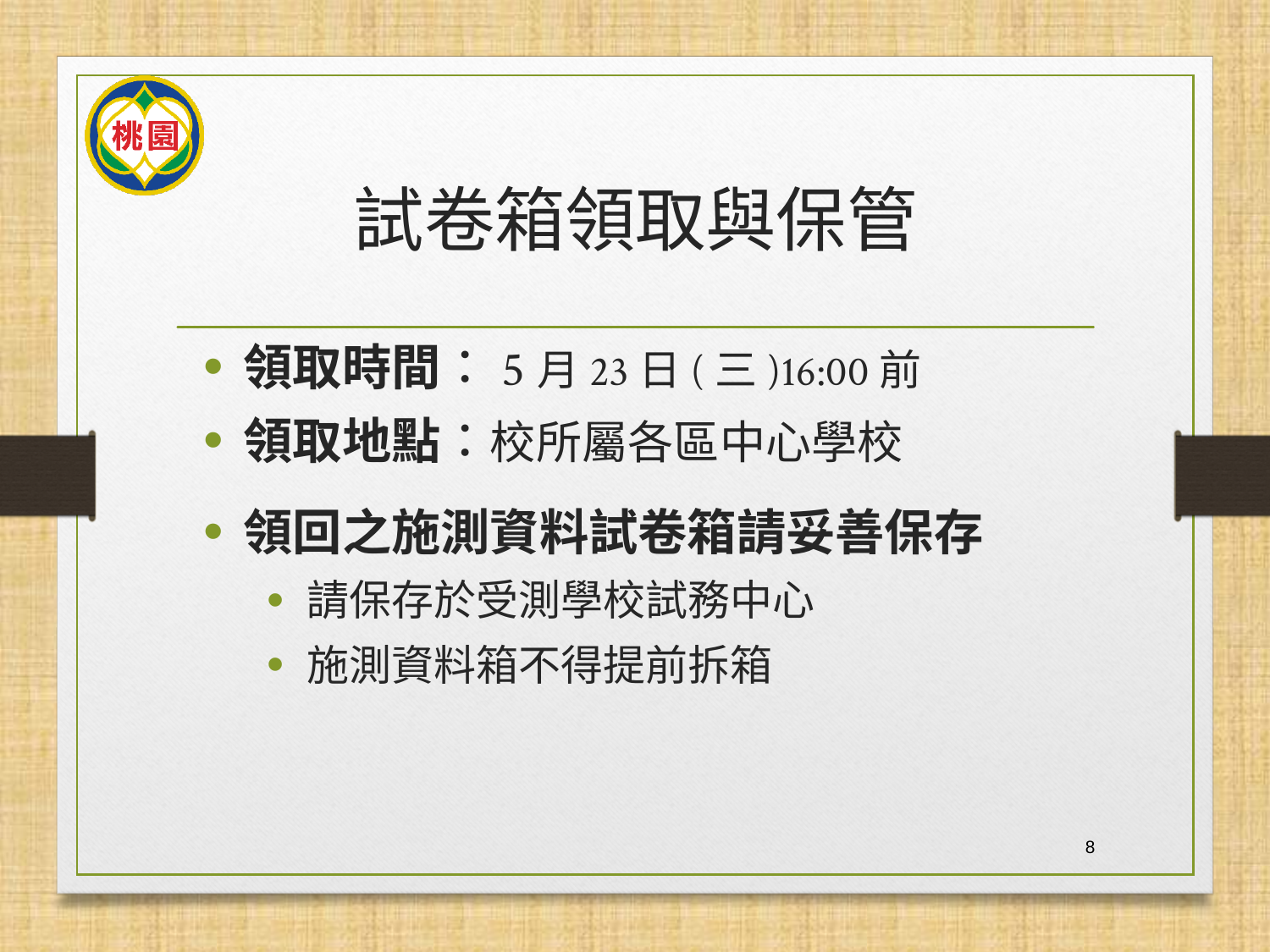

# 試卷箱領取與保管
領取時間：5月23日(三)16:00前
領取地點：校所屬各區中心學校
領回之施測資料試卷箱請妥善保存
請保存於受測學校試務中心
施測資料箱不得提前拆箱
8